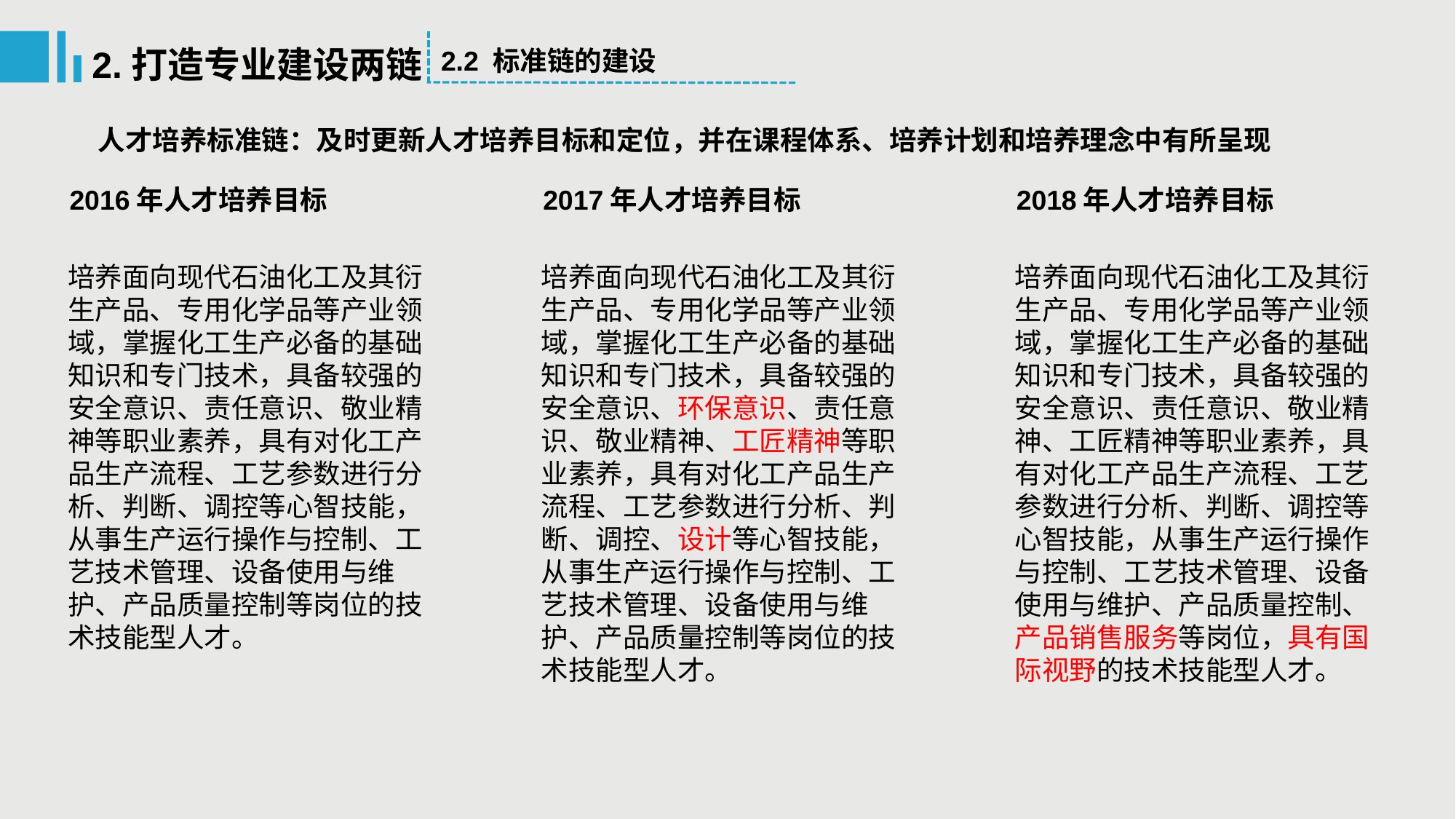

2.打造专业建设两链
2.2 标准链的建设

人才培养标准链：及时更新人才培养目标和定位，并在课程体系、培养计划和培养理念中有所呈现
2016年人才培养目标
2017年人才培养目标
2018年人才培养目标
培养面向现代石油化工及其衍生产品、专用化学品等产业领域，掌握化工生产必备的基础知识和专门技术，具备较强的安全意识、责任意识、敬业精神等职业素养，具有对化工产品生产流程、工艺参数进行分析、判断、调控等心智技能，从事生产运行操作与控制、工艺技术管理、设备使用与维护、产品质量控制等岗位的技术技能型人才。
培养面向现代石油化工及其衍生产品、专用化学品等产业领域，掌握化工生产必备的基础知识和专门技术，具备较强的安全意识、环保意识、责任意识、敬业精神、工匠精神等职业素养，具有对化工产品生产流程、工艺参数进行分析、判断、调控、设计等心智技能，从事生产运行操作与控制、工艺技术管理、设备使用与维护、产品质量控制等岗位的技术技能型人才。
培养面向现代石油化工及其衍生产品、专用化学品等产业领域，掌握化工生产必备的基础知识和专门技术，具备较强的安全意识、责任意识、敬业精神、工匠精神等职业素养，具有对化工产品生产流程、工艺参数进行分析、判断、调控等心智技能，从事生产运行操作与控制、工艺技术管理、设备使用与维护、产品质量控制、产品销售服务等岗位，具有国际视野的技术技能型人才。